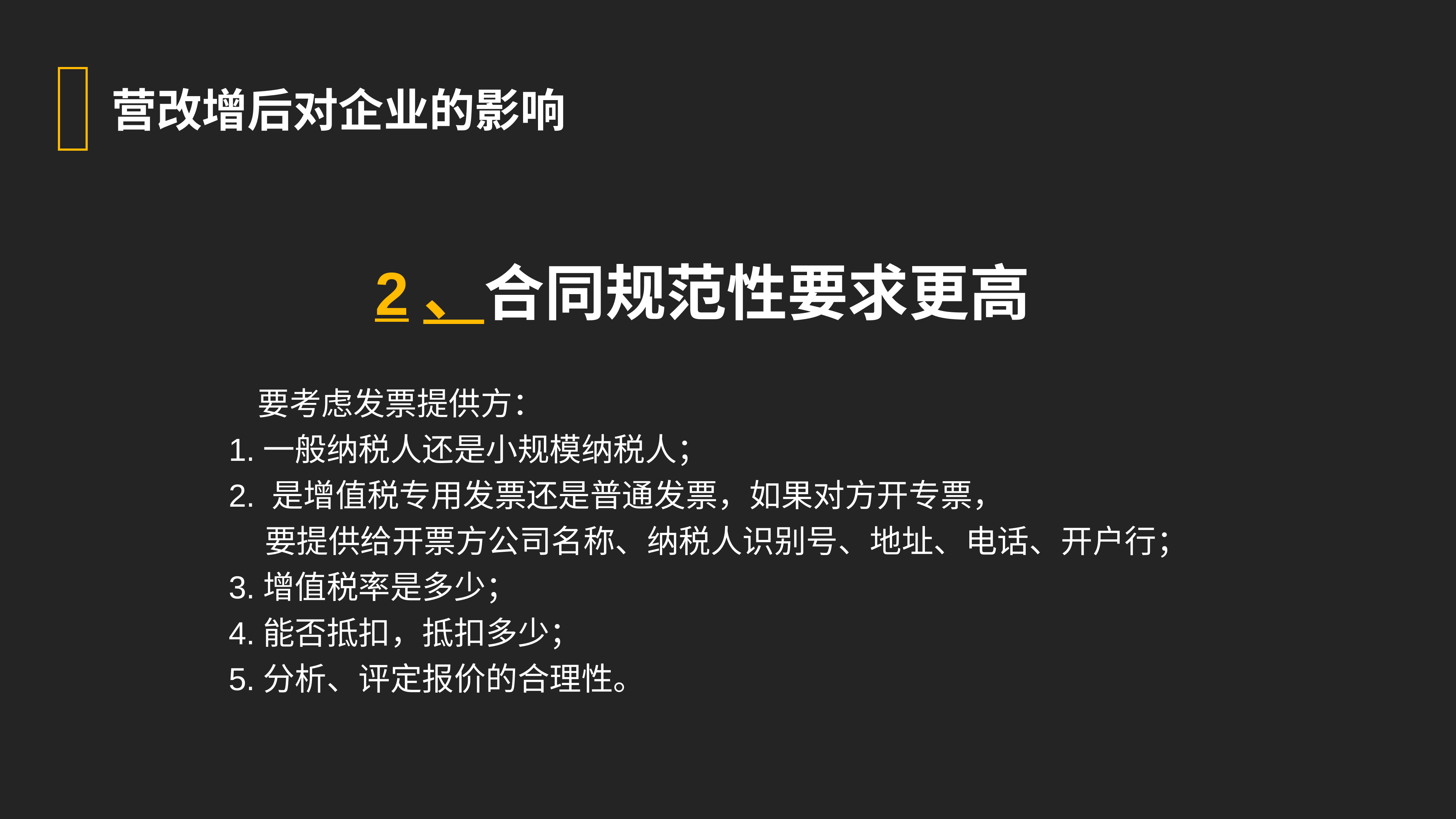

营改增后对企业的影响
2、合同规范性要求更高
   要考虑发票提供方：
1.一般纳税人还是小规模纳税人；
2. 是增值税专用发票还是普通发票，如果对方开专票，
    要提供给开票方公司名称、纳税人识别号、地址、电话、开户行；
3.增值税率是多少；
4.能否抵扣，抵扣多少；
5.分析、评定报价的合理性。